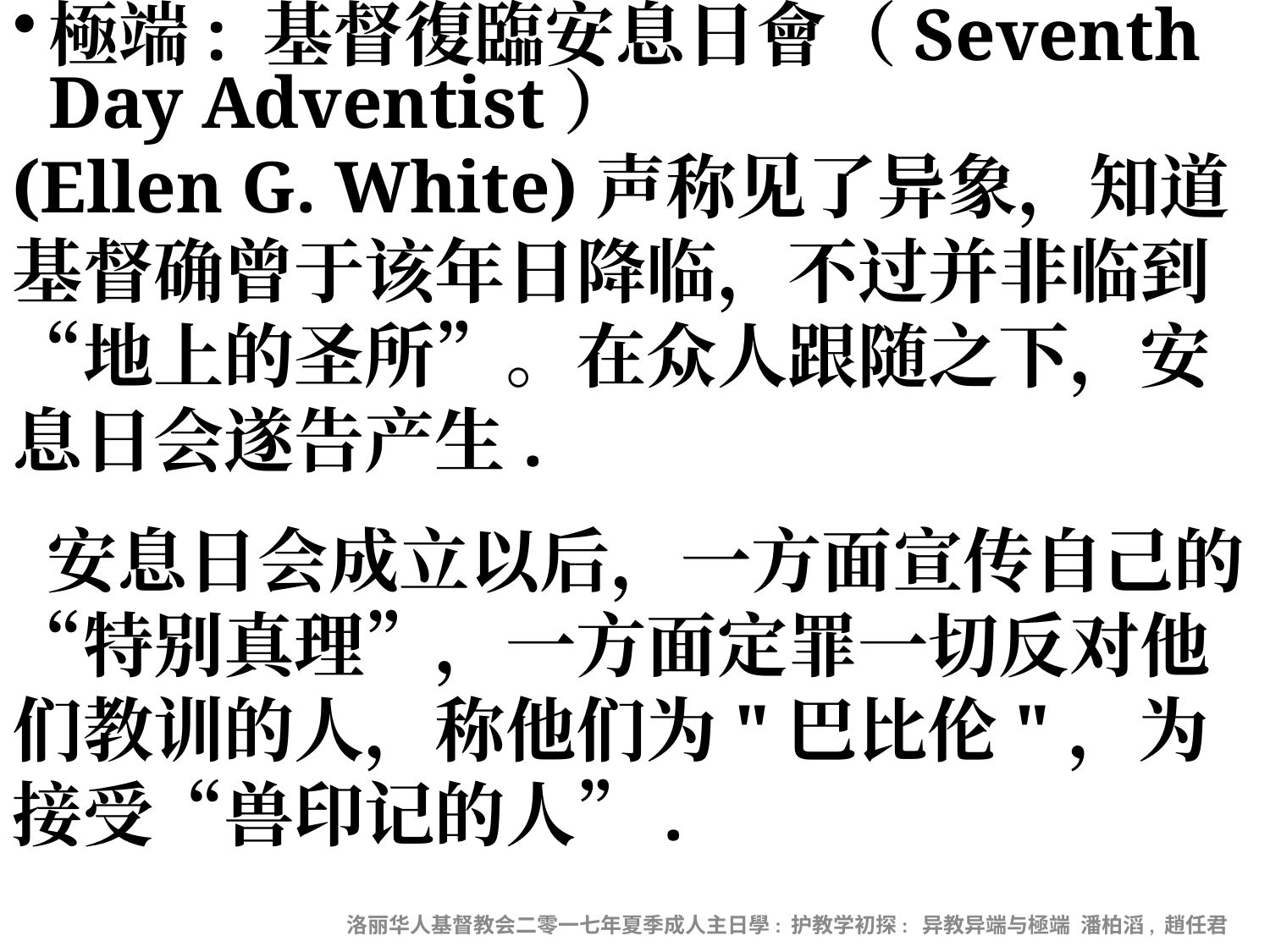

極端: 基督復臨安息日會（Seventh Day Adventist）
(Ellen G. White)声称见了异象，知道基督确曾于该年日降临，不过并非临到“地上的圣所”。在众人跟随之下，安息日会遂告产生.
 安息日会成立以后，一方面宣传自己的 “特别真理”，一方面定罪一切反对他们教训的人，称他们为"巴比伦"，为接受“兽印记的人”.
洛丽华人基督教会二零一七年夏季成人主日學: 护教学初探:  异教异端与極端  潘柏滔, 趙任君